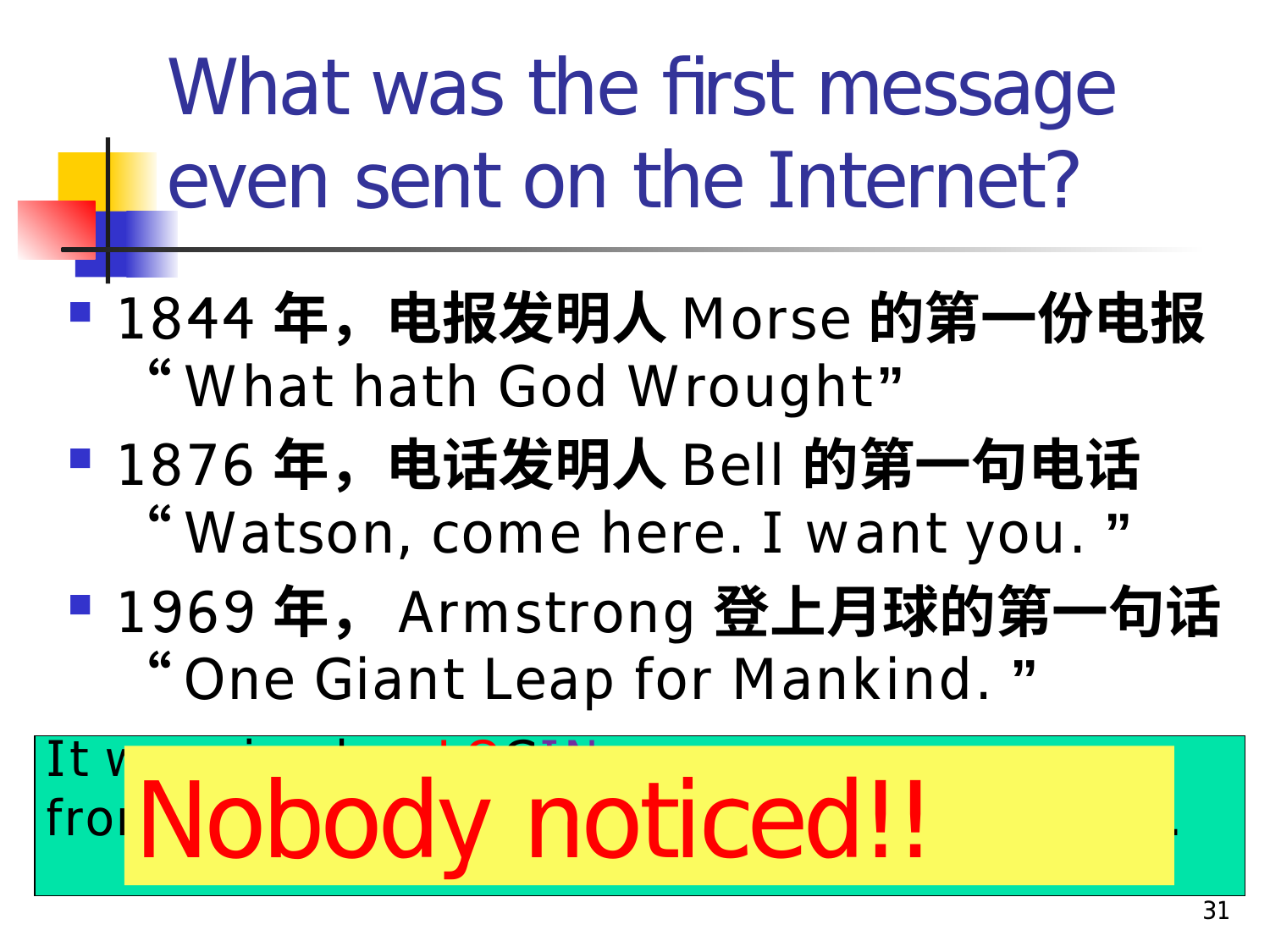

What was the first message even sent on the Internet?
1844年，电报发明人Morse的第一份电报“What hath God Wrought”
1876年，电话发明人Bell的第一句电话   “Watson, come here. I want you. ”
1969年，Armstrong登上月球的第一句话“One Giant Leap for Mankind. ”
It was simply a LOGIN
from the UCLA computer to the SRI computer.

Nobody noticed!!
31